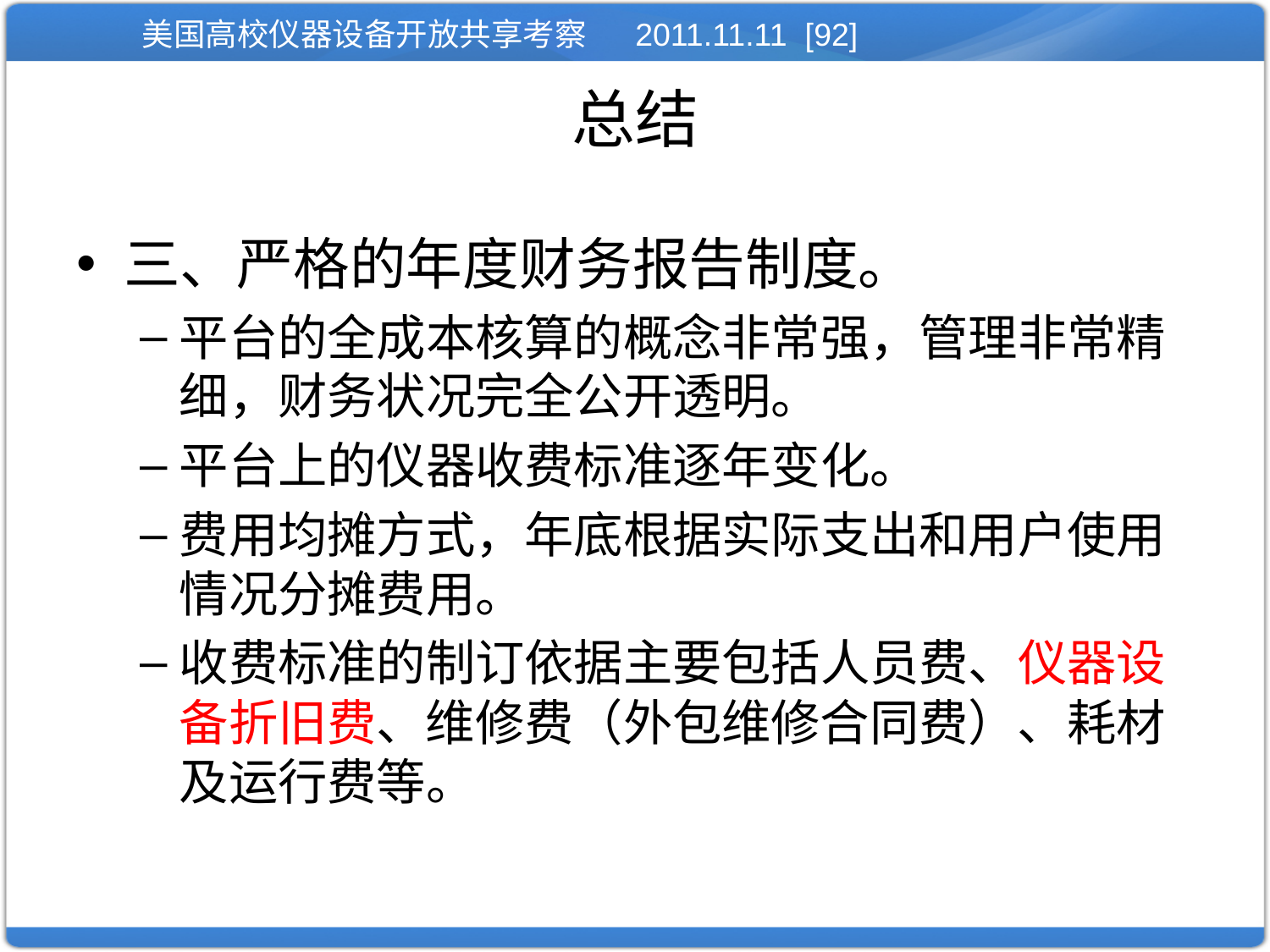

# 总结
三、严格的年度财务报告制度。
平台的全成本核算的概念非常强，管理非常精细，财务状况完全公开透明。
平台上的仪器收费标准逐年变化。
费用均摊方式，年底根据实际支出和用户使用情况分摊费用。
收费标准的制订依据主要包括人员费、仪器设备折旧费、维修费（外包维修合同费）、耗材及运行费等。